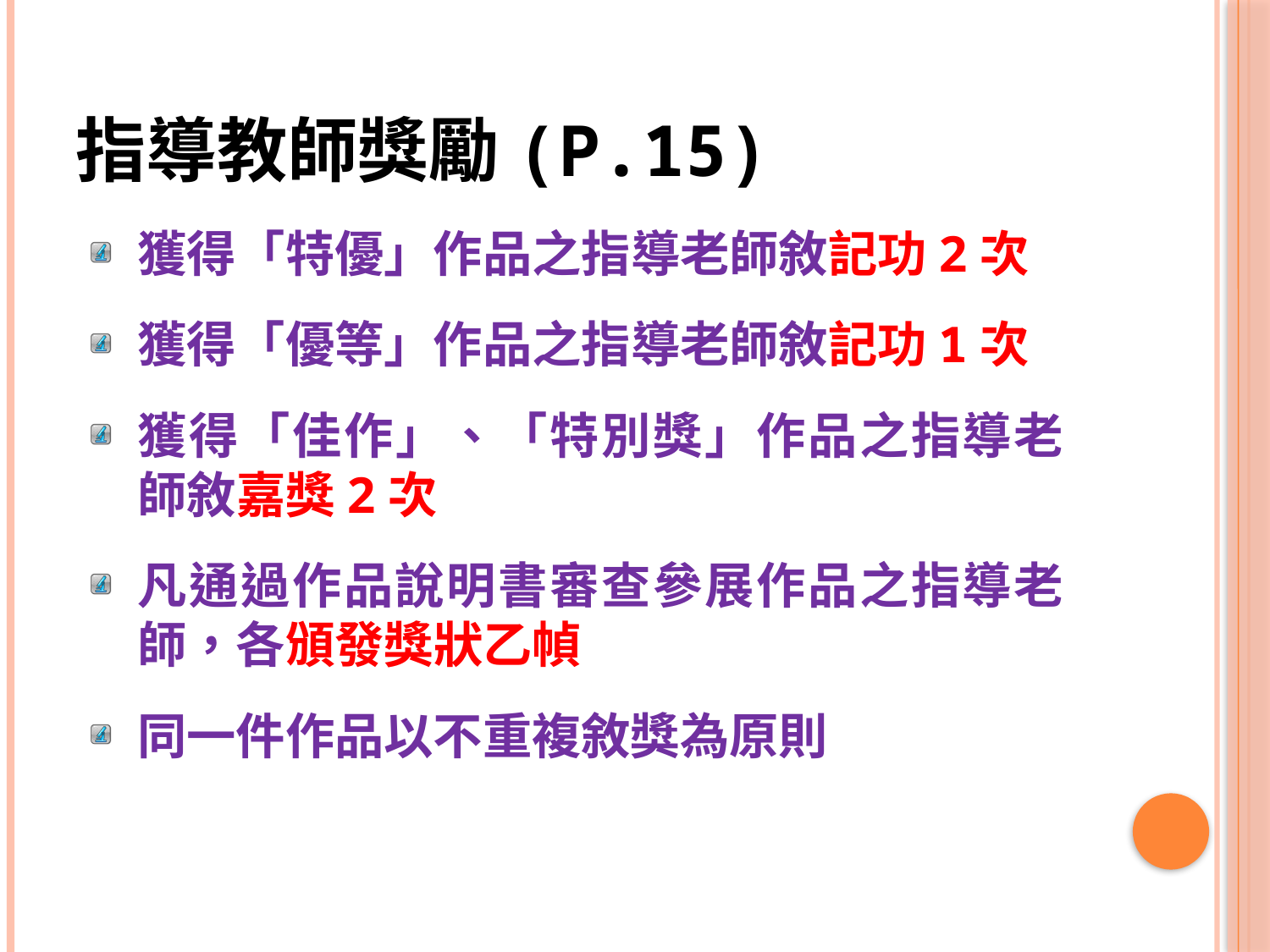

# 指導教師獎勵(P.15)
獲得「特優」作品之指導老師敘記功2次
獲得「優等」作品之指導老師敘記功1次
獲得「佳作」、「特別獎」作品之指導老師敘嘉獎2次
凡通過作品說明書審查參展作品之指導老師，各頒發獎狀乙幀
同一件作品以不重複敘獎為原則